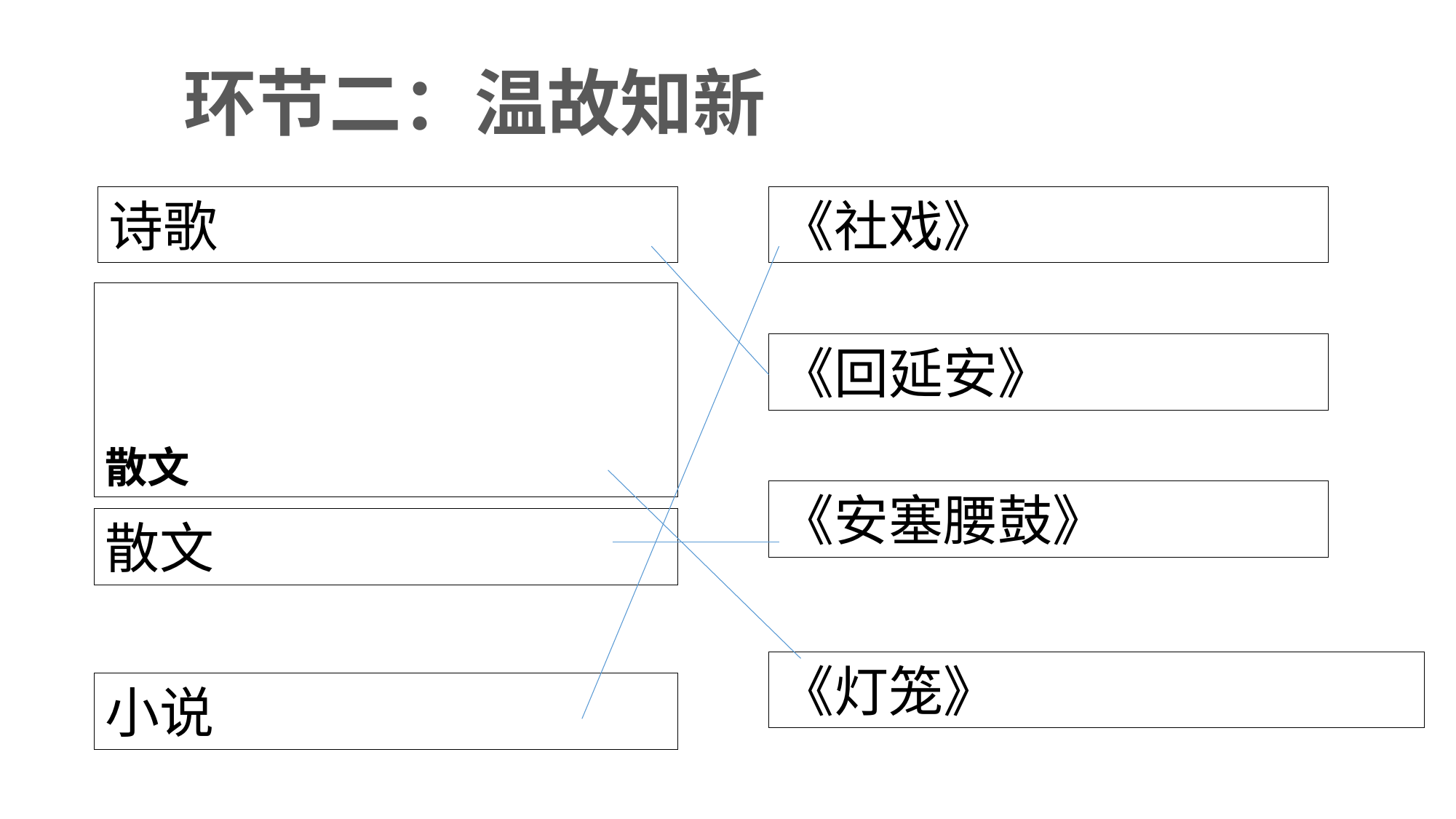

环节二：温故知新
诗歌
《社戏》

散文
《回延安》
《安塞腰鼓》
散文
《灯笼》
小说